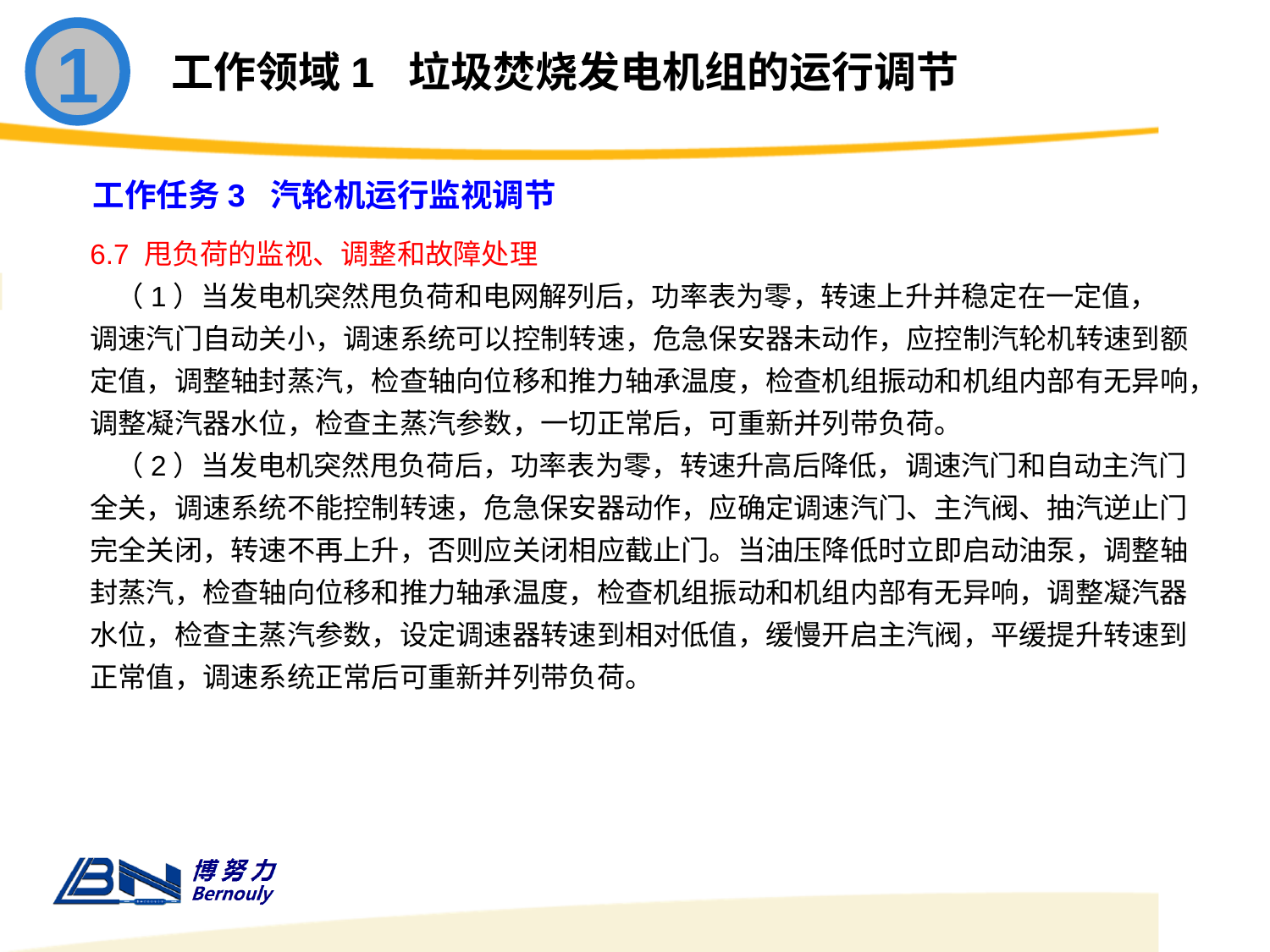

1
工作领域1  垃圾焚烧发电机组的运行调节
工作任务3  汽轮机运行监视调节
6.7 甩负荷的监视、调整和故障处理
   （1）当发电机突然甩负荷和电网解列后，功率表为零，转速上升并稳定在一定值， 调速汽门自动关小，调速系统可以控制转速，危急保安器未动作，应控制汽轮机转速到额定值，调整轴封蒸汽，检查轴向位移和推力轴承温度，检查机组振动和机组内部有无异响，调整凝汽器水位，检查主蒸汽参数，一切正常后，可重新并列带负荷。
   （2）当发电机突然甩负荷后，功率表为零，转速升高后降低，调速汽门和自动主汽门全关，调速系统不能控制转速，危急保安器动作，应确定调速汽门、主汽阀、抽汽逆止门完全关闭，转速不再上升，否则应关闭相应截止门。当油压降低时立即启动油泵，调整轴封蒸汽，检查轴向位移和推力轴承温度，检查机组振动和机组内部有无异响，调整凝汽器水位，检查主蒸汽参数，设定调速器转速到相对低值，缓慢开启主汽阀，平缓提升转速到正常值，调速系统正常后可重新并列带负荷。